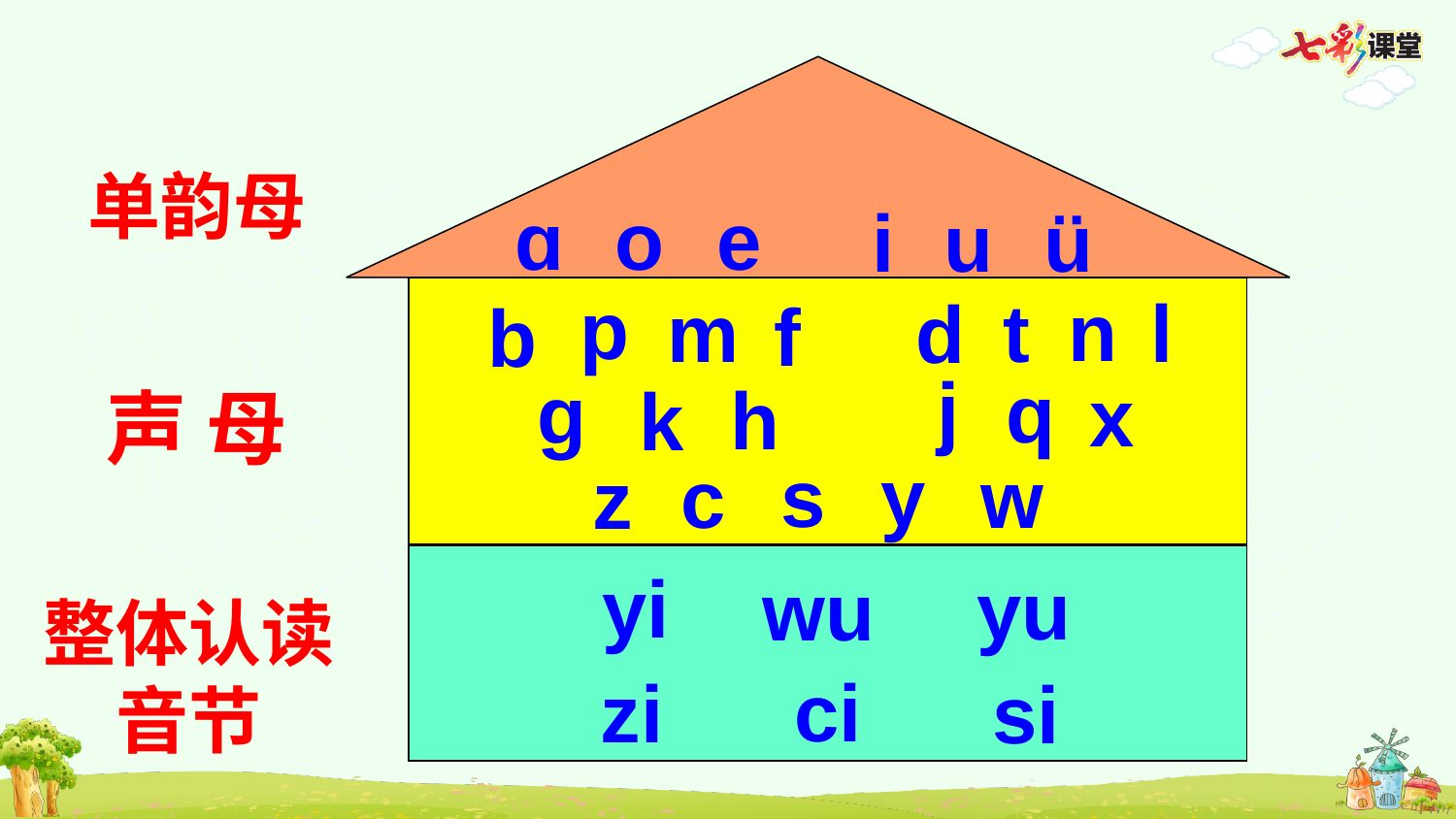

单韵母
ɑ
o
状元成才路
e
状元成才路
i
u
ü
状元成才路
状元成才路
状元成才路
状元成才路
状元成才路
状元成才路
状元成才路
状元成才路
状元成才路
状元成才路
状元成才路
状元成才路
状元成才路
状元成才路
状元成才路
状元成才路
p
n
m
状元成才路
t
l
d
状元成才路

状元成才路
f
状元成才路
b
状元成才路
状元成才路
状元成才路
状元成才路
状元成才路
状元成才路
状元成才路
状元成才路
状元成才路
状元成才路
状元成才路
状元成才路
状元成才路
状元成才路
状元成才路
j
q
g
状元成才路
状元成才路
x
h
状元成才路
状元成才路
k
状元成才路
声 母
状元成才路
状元成才路
状元成才路
状元成才路
状元成才路
状元成才路
状元成才路
状元成才路
状元成才路
状元成才路
状元成才路
状元成才路
状元成才路
状元成才路
状元成才路
状元成才路
y
状元成才路
s
c
w
z
状元成才路
状元成才路
状元成才路
状元成才路
状元成才路
状元成才路
状元成才路
状元成才路
状元成才路
状元成才路
状元成才路
状元成才路
状元成才路
状元成才路
状元成才路
状元成才路
状元成才路
状元成才路
状元成才路
状元成才路
状元成才路

状元成才路
状元成才路
状元成才路
yi
yu
状元成才路
wu
状元成才路
状元成才路
状元成才路
状元成才路
状元成才路
状元成才路
整体认读
音节
状元成才路
状元成才路
状元成才路
状元成才路
状元成才路
状元成才路
状元成才路
状元成才路
状元成才路
状元成才路
ci
zi
si